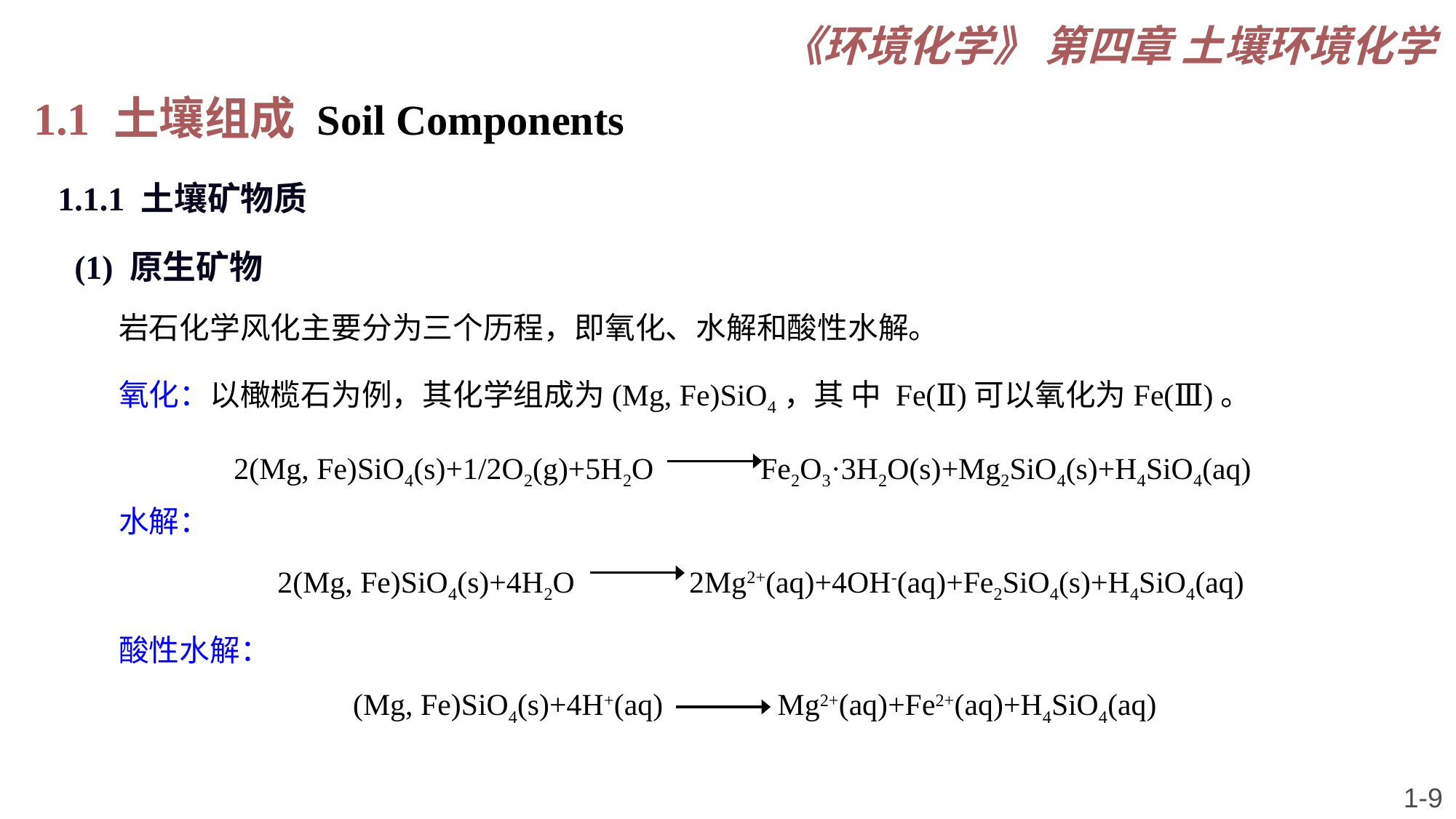

《环境化学》 第四章 土壤环境化学
1.1 土壤组成 Soil Components
1.1.1 土壤矿物质
(1) 原生矿物

岩石化学风化主要分为三个历程，即氧化、水解和酸性水解。
氧化：以橄榄石为例，其化学组成为(Mg, Fe)SiO4，其 中 Fe(Ⅱ)可以氧化为Fe(Ⅲ)。
2(Mg, Fe)SiO4(s)+1/2O2(g)+5H2O              Fe2O3·3H2O(s)+Mg2SiO4(s)+H4SiO4(aq)
水解：
2(Mg, Fe)SiO4(s)+4H2O               2Mg2+(aq)+4OH-(aq)+Fe2SiO4(s)+H4SiO4(aq)
酸性水解：
(Mg, Fe)SiO4(s)+4H+(aq)               Mg2+(aq)+Fe2+(aq)+H4SiO4(aq)
1-9